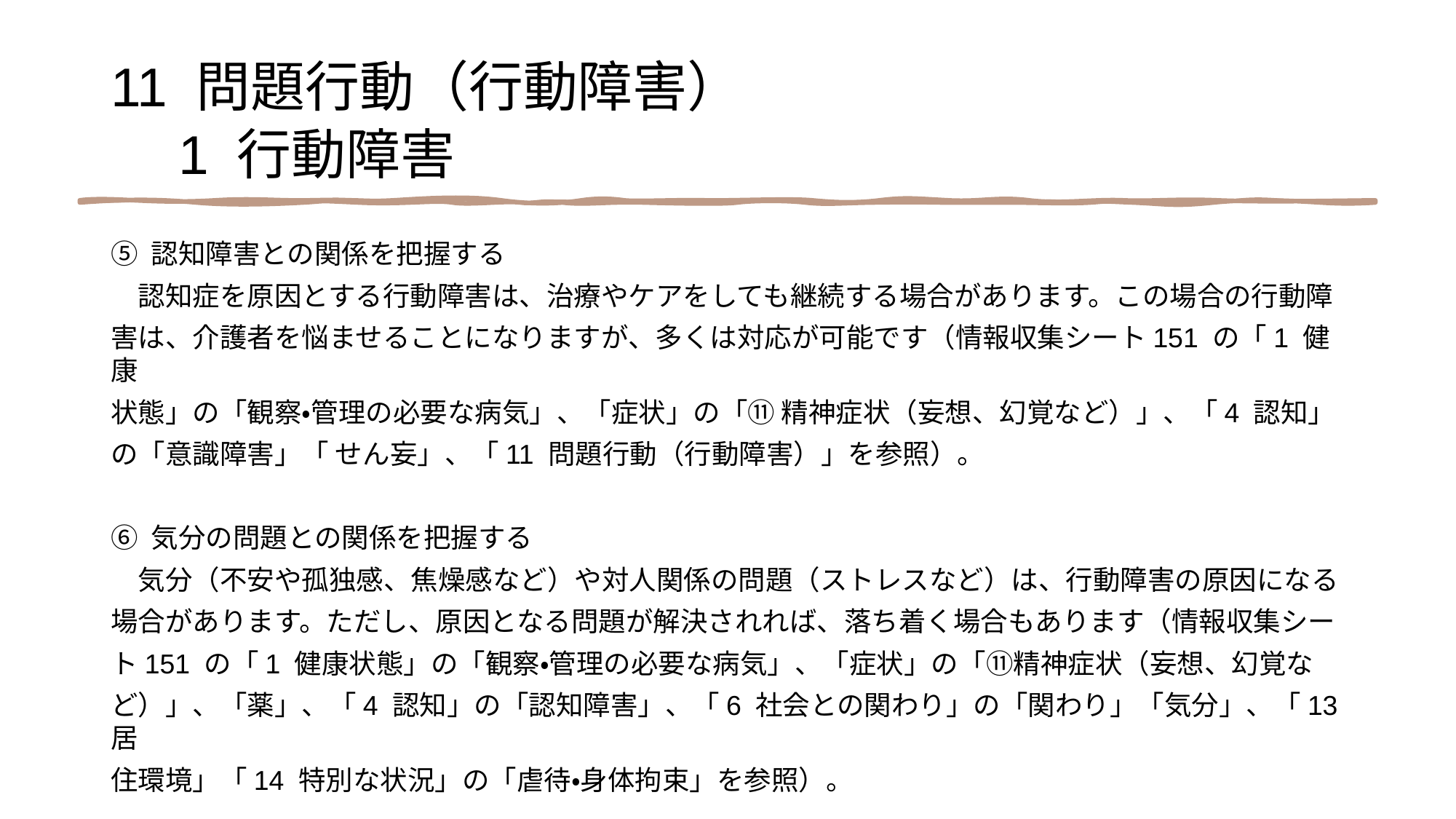

11 問題行動（行動障害）
　1 行動障害

⑤ 認知障害との関係を把握する
　認知症を原因とする行動障害は、治療やケアをしても継続する場合があります。この場合の行動障
害は、介護者を悩ませることになりますが、多くは対応が可能です（情報収集シート151 の「1 健康
状態」の「観察・管理の必要な病気」、「症状」の「⑪ 精神症状（妄想、幻覚など）」、「4 認知」
の「意識障害」「 せん妄」、「11 問題行動（行動障害）」を参照）。

⑥ 気分の問題との関係を把握する
　気分（不安や孤独感、焦燥感など）や対人関係の問題（ストレスなど）は、行動障害の原因になる
場合があります。ただし、原因となる問題が解決されれば、落ち着く場合もあります（情報収集シー
ト151 の「1 健康状態」の「観察・管理の必要な病気」、「症状」の「⑪精神症状（妄想、幻覚な
ど）」、「薬」、「4 認知」の「認知障害」、「6 社会との関わり」の「関わり」「気分」、「13 居
住環境」「14 特別な状況」の「虐待・身体拘束」を参照）。